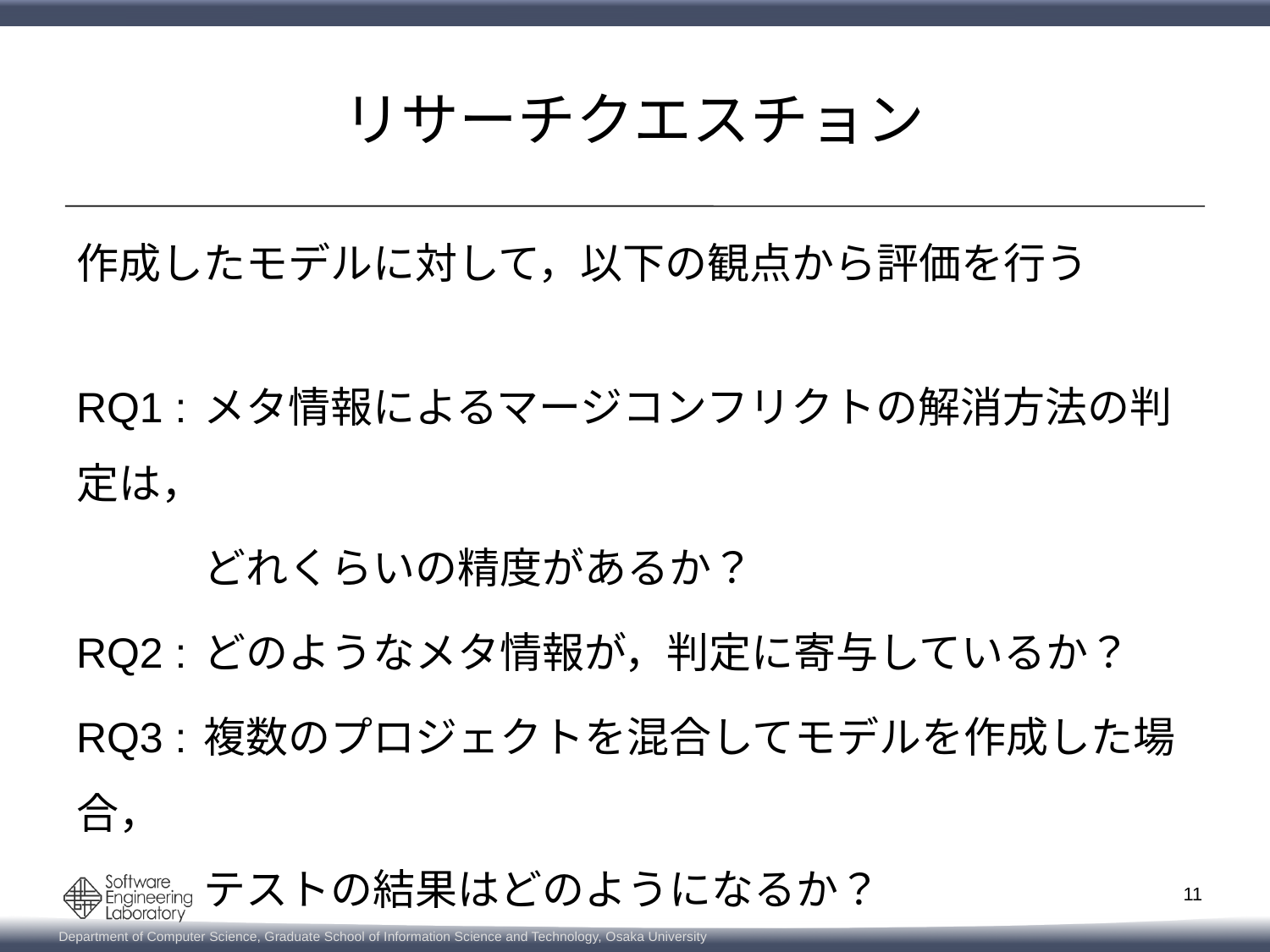

# リサーチクエスチョン
作成したモデルに対して，以下の観点から評価を行う

RQ1 : 	メタ情報によるマージコンフリクトの解消方法の判定は，
	どれくらいの精度があるか？
RQ2 : 	どのようなメタ情報が，判定に寄与しているか？
RQ3 : 	複数のプロジェクトを混合してモデルを作成した場合，
	テストの結果はどのようになるか？

11